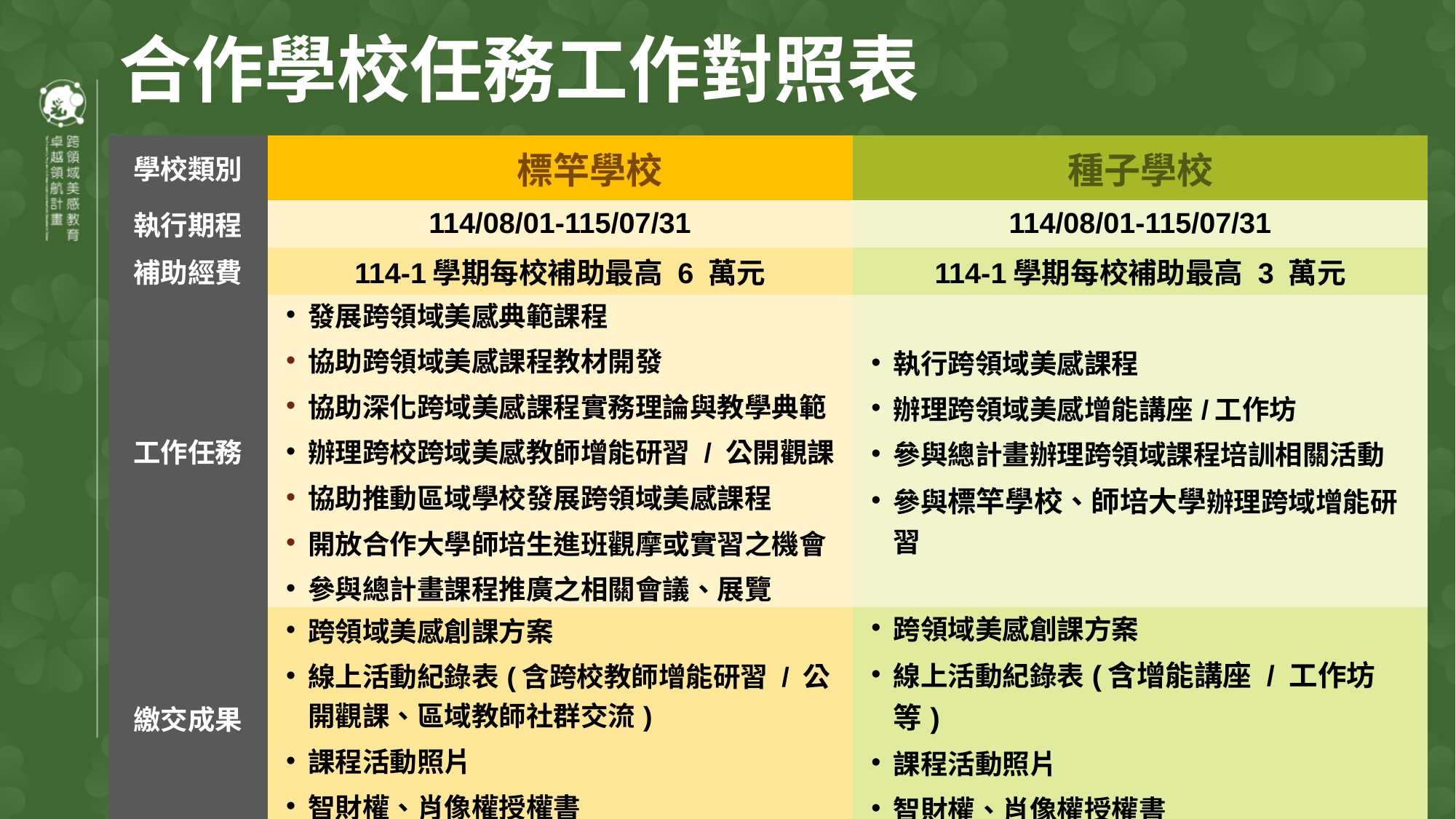

合作學校任務工作對照表
| 學校類別 | 標竿學校 | 種子學校 |
| --- | --- | --- |
| 執行期程 | 114/08/01-115/07/31 | 114/08/01-115/07/31 |
| 補助經費 | 114-1學期每校補助最高 6 萬元 | 114-1學期每校補助最高 3 萬元 |
| 工作任務 | 發展跨領域美感典範課程 協助跨領域美感課程教材開發 協助深化跨域美感課程實務理論與教學典範 辦理跨校跨域美感教師增能研習 / 公開觀課 協助推動區域學校發展跨領域美感課程 開放合作大學師培生進班觀摩或實習之機會 參與總計畫課程推廣之相關會議、展覽 | 執行跨領域美感課程 辦理跨領域美感增能講座/工作坊 參與總計畫辦理跨領域課程培訓相關活動 參與標竿學校、師培大學辦理跨域增能研習 |
| 繳交成果 | 跨領域美感創課方案 線上活動紀錄表(含跨校教師增能研習 / 公開觀課、區域教師社群交流) 課程活動照片 智財權、肖像權授權書 | 跨領域美感創課方案 線上活動紀錄表(含增能講座 / 工作坊等) 課程活動照片 智財權、肖像權授權書 |